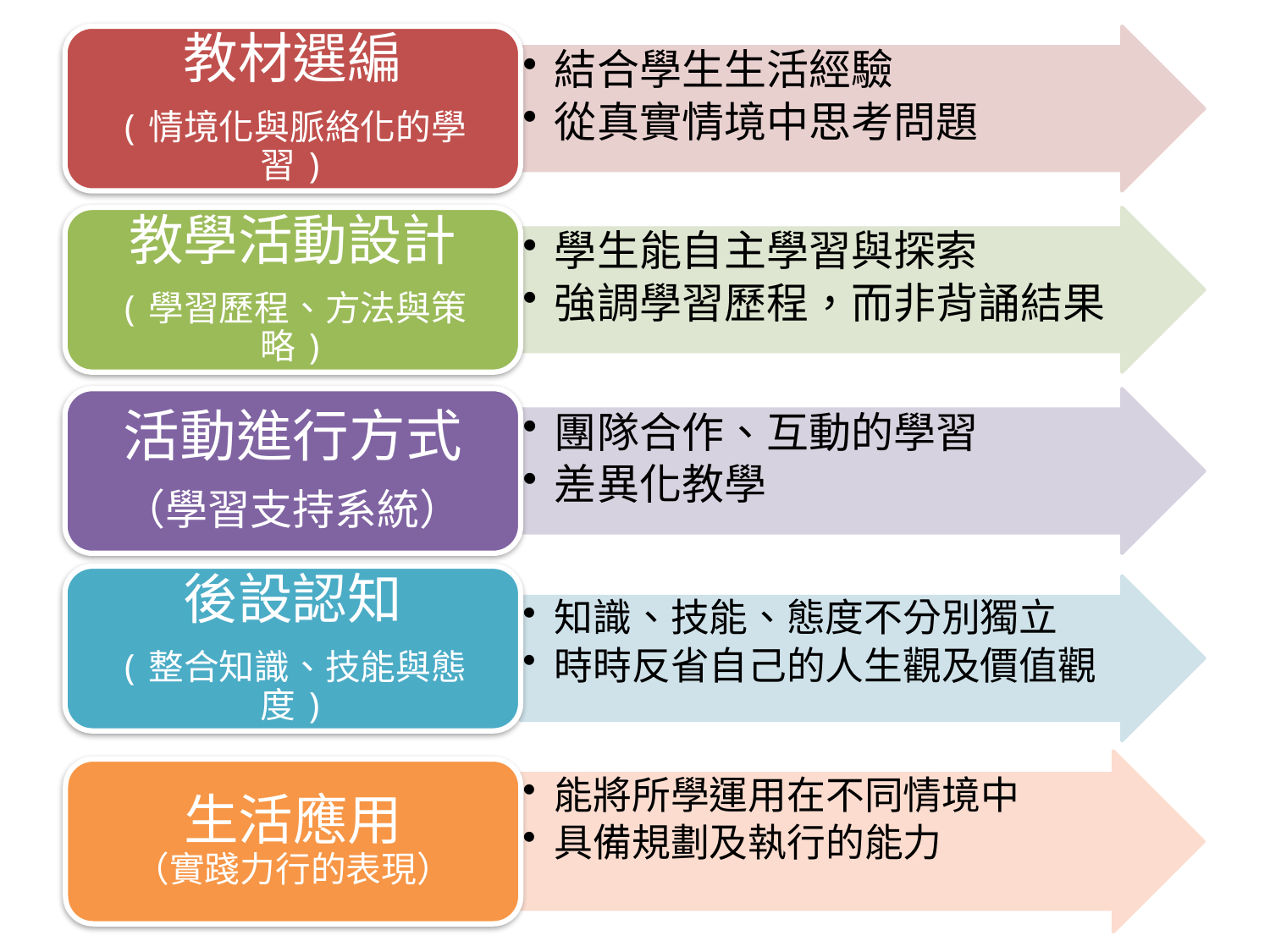

教材選編
(情境化與脈絡化的學習)
結合學生生活經驗
從真實情境中思考問題
教學活動設計
(學習歷程、方法與策略)
學生能自主學習與探索
強調學習歷程，而非背誦結果

活動進行方式
（學習支持系統）
團隊合作、互動的學習
差異化教學

後設認知
(整合知識、技能與態度)
知識、技能、態度不分別獨立
時時反省自己的人生觀及價值觀
能將所學運用在不同情境中
具備規劃及執行的能力
生活應用
（實踐力行的表現）